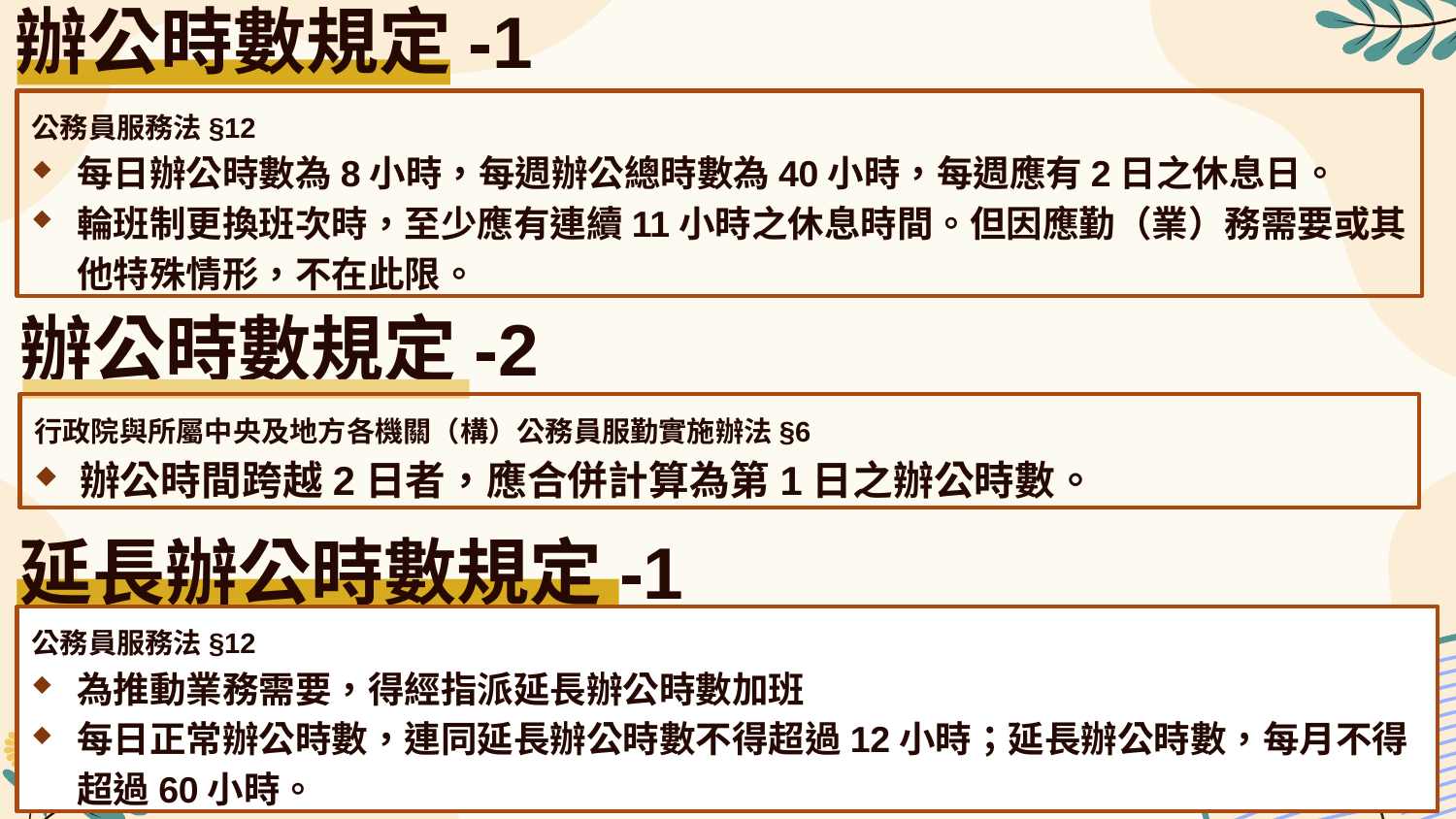

# 辦公時數規定-1

公務員服務法§12
每日辦公時數為8小時，每週辦公總時數為40小時，每週應有2日之休息日。
輪班制更換班次時，至少應有連續11小時之休息時間。但因應勤（業）務需要或其他特殊情形，不在此限。
辦公時數規定-2

行政院與所屬中央及地方各機關（構）公務員服勤實施辦法§6
辦公時間跨越2日者，應合併計算為第1日之辦公時數。
延長辦公時數規定-1

公務員服務法§12
為推動業務需要，得經指派延長辦公時數加班
每日正常辦公時數，連同延長辦公時數不得超過12小時；延長辦公時數，每月不得超過60小時。